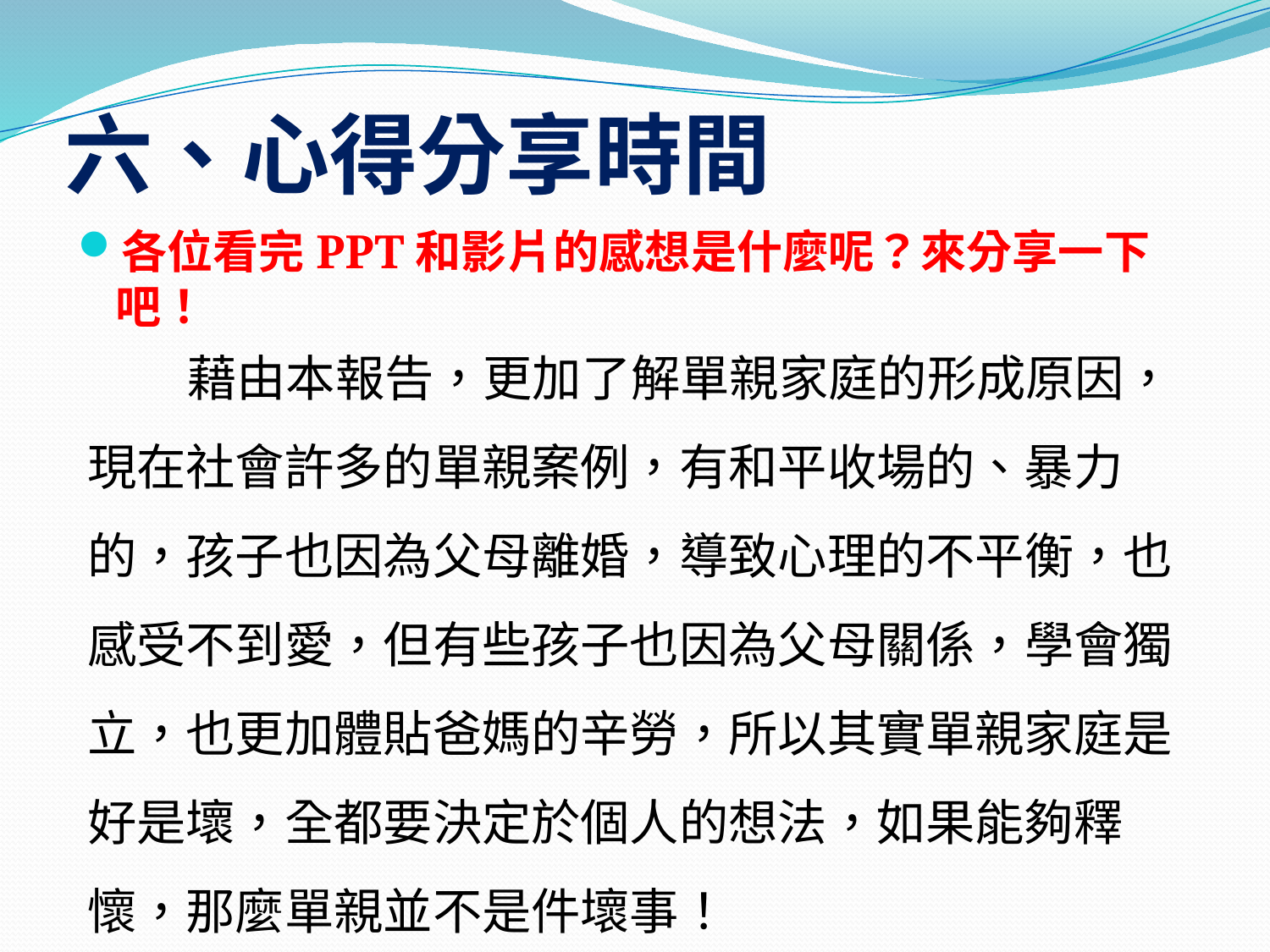

# 六、心得分享時間
各位看完PPT和影片的感想是什麼呢？來分享一下吧！
藉由本報告，更加了解單親家庭的形成原因，現在社會許多的單親案例，有和平收場的、暴力的，孩子也因為父母離婚，導致心理的不平衡，也感受不到愛，但有些孩子也因為父母關係，學會獨立，也更加體貼爸媽的辛勞，所以其實單親家庭是好是壞，全都要決定於個人的想法，如果能夠釋懷，那麼單親並不是件壞事！